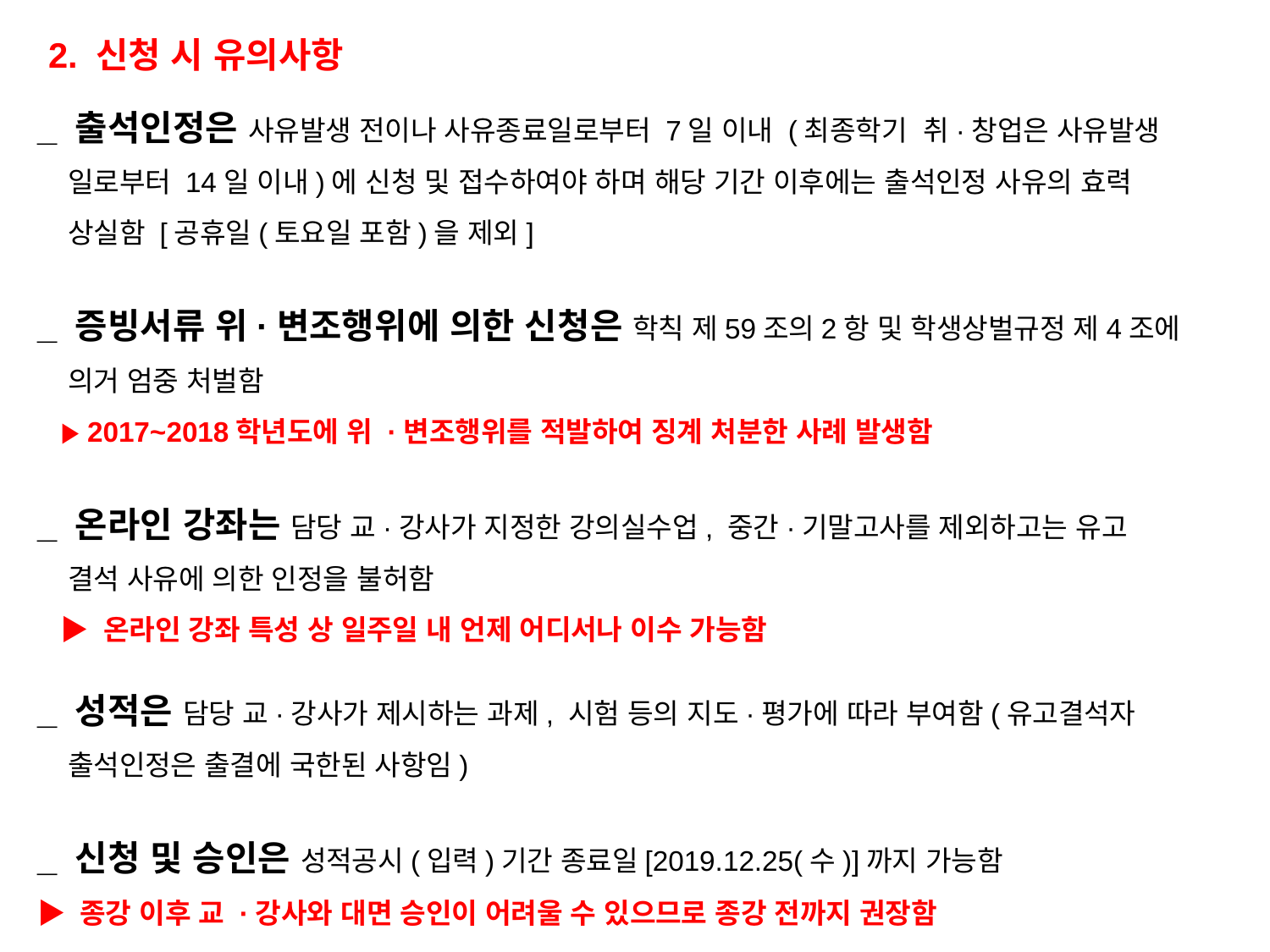

2. 신청 시 유의사항
_ 출석인정은 사유발생 전이나 사유종료일로부터 7일 이내 (최종학기  취·창업은 사유발생
   일로부터 14일 이내)에 신청 및 접수하여야 하며 해당 기간 이후에는 출석인정 사유의 효력
   상실함 [공휴일(토요일 포함)을 제외]

_ 증빙서류 위·변조행위에 의한 신청은 학칙 제59조의2항 및 학생상벌규정 제4조에
   의거 엄중 처벌함
   ▶ 2017~2018학년도에 위 ·변조행위를 적발하여 징계 처분한 사례 발생함

_ 온라인 강좌는 담당 교·강사가 지정한 강의실수업, 중간·기말고사를 제외하고는 유고
   결석 사유에 의한 인정을 불허함
   ▶ 온라인 강좌 특성 상 일주일 내 언제 어디서나 이수 가능함

_ 성적은 담당 교·강사가 제시하는 과제, 시험 등의 지도·평가에 따라 부여함(유고결석자
   출석인정은 출결에 국한된 사항임)

_ 신청 및 승인은 성적공시(입력)기간 종료일[2019.12.25(수)]까지 가능함
▶ 종강 이후 교 ·강사와 대면 승인이 어려울 수 있으므로 종강 전까지 권장함